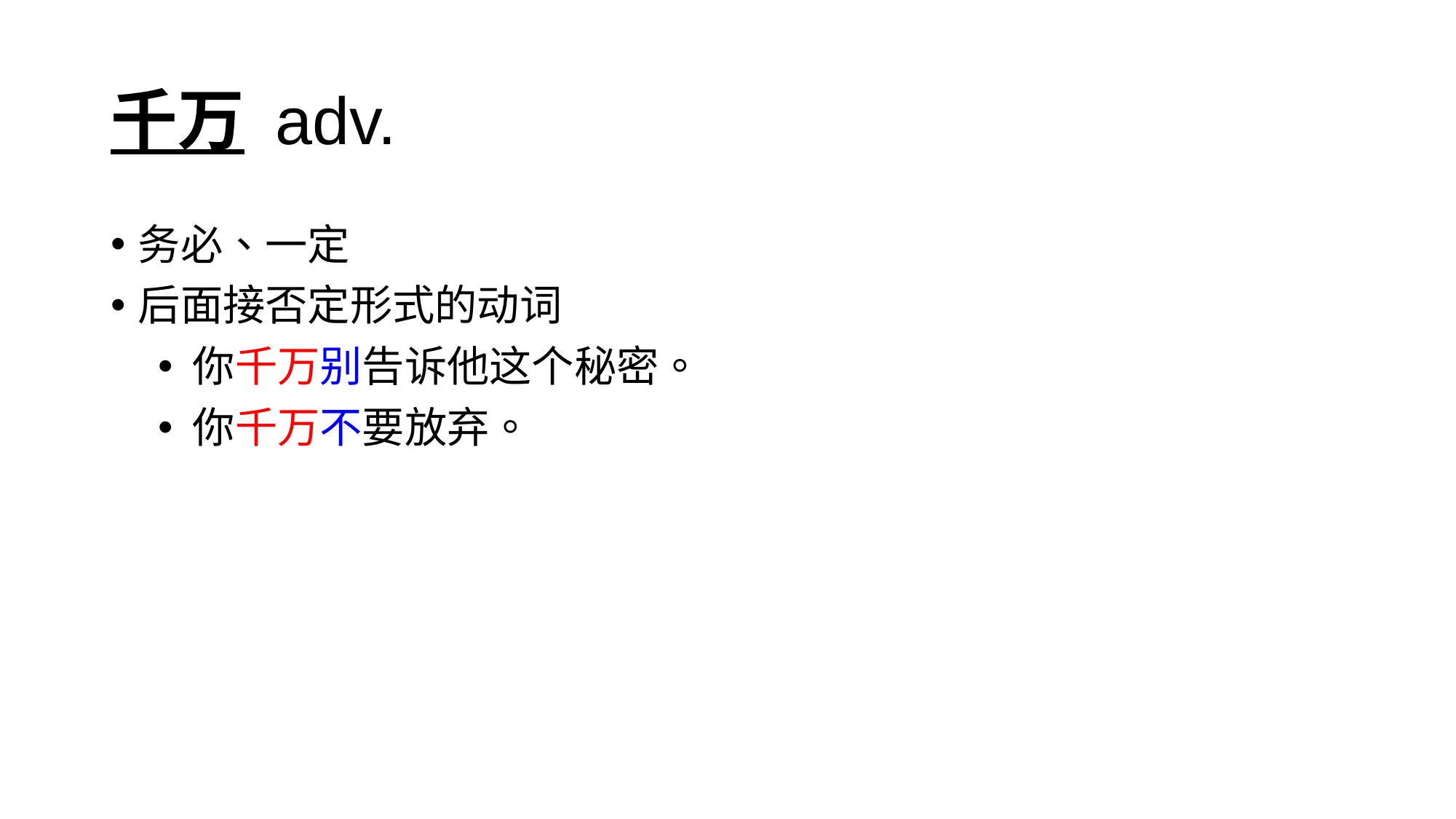

# 千万 adv.
务必、一定
后面接否定形式的动词
你千万别告诉他这个秘密。
你千万不要放弃。